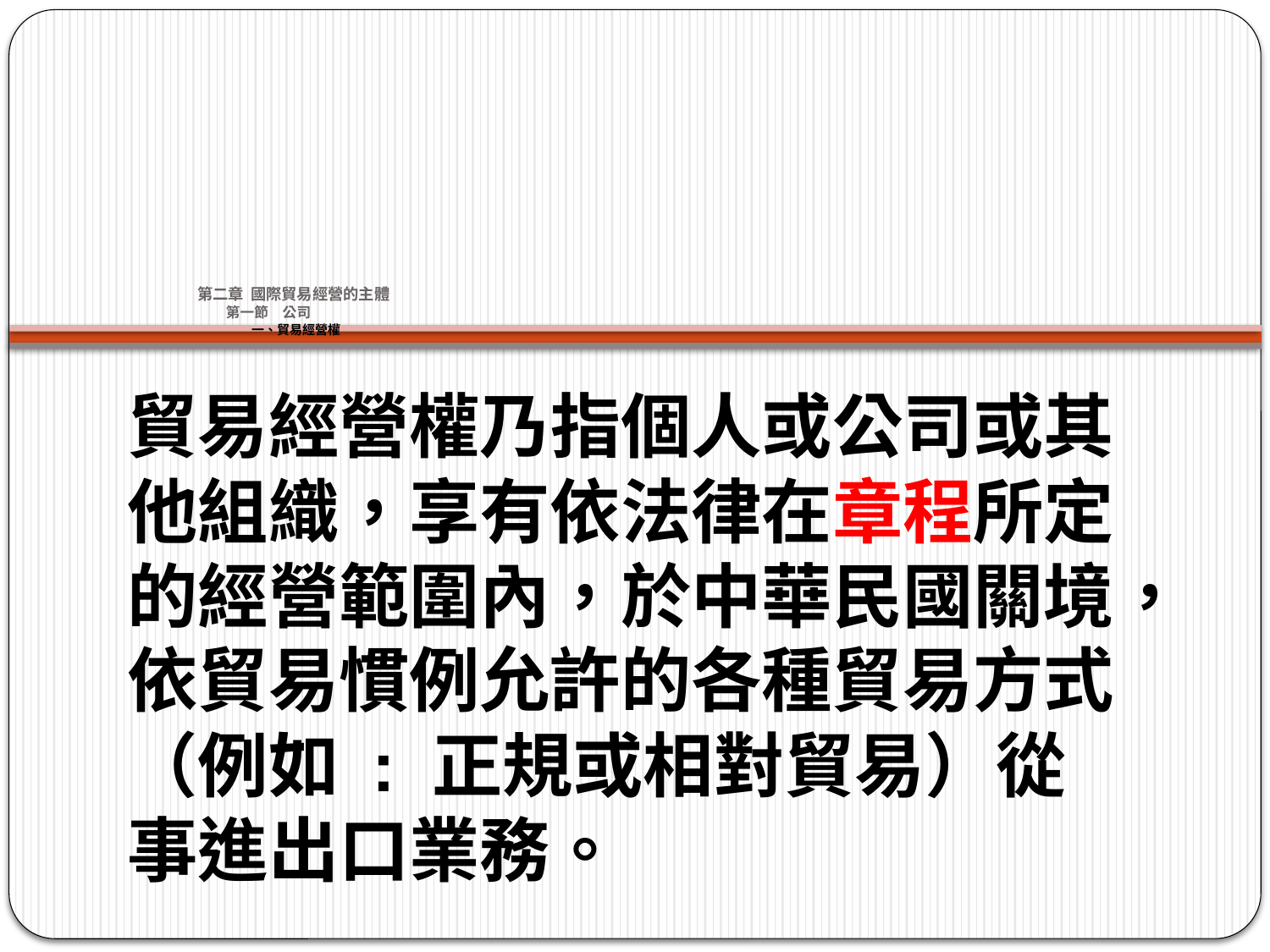

# 第二章  國際貿易經營的主體 第一節　公司 一、貿易經營權
貿易經營權乃指個人或公司或其他組織，享有依法律在章程所定的經營範圍內，於中華民國關境，依貿易慣例允許的各種貿易方式（例如 : 正規或相對貿易）從事進出口業務。